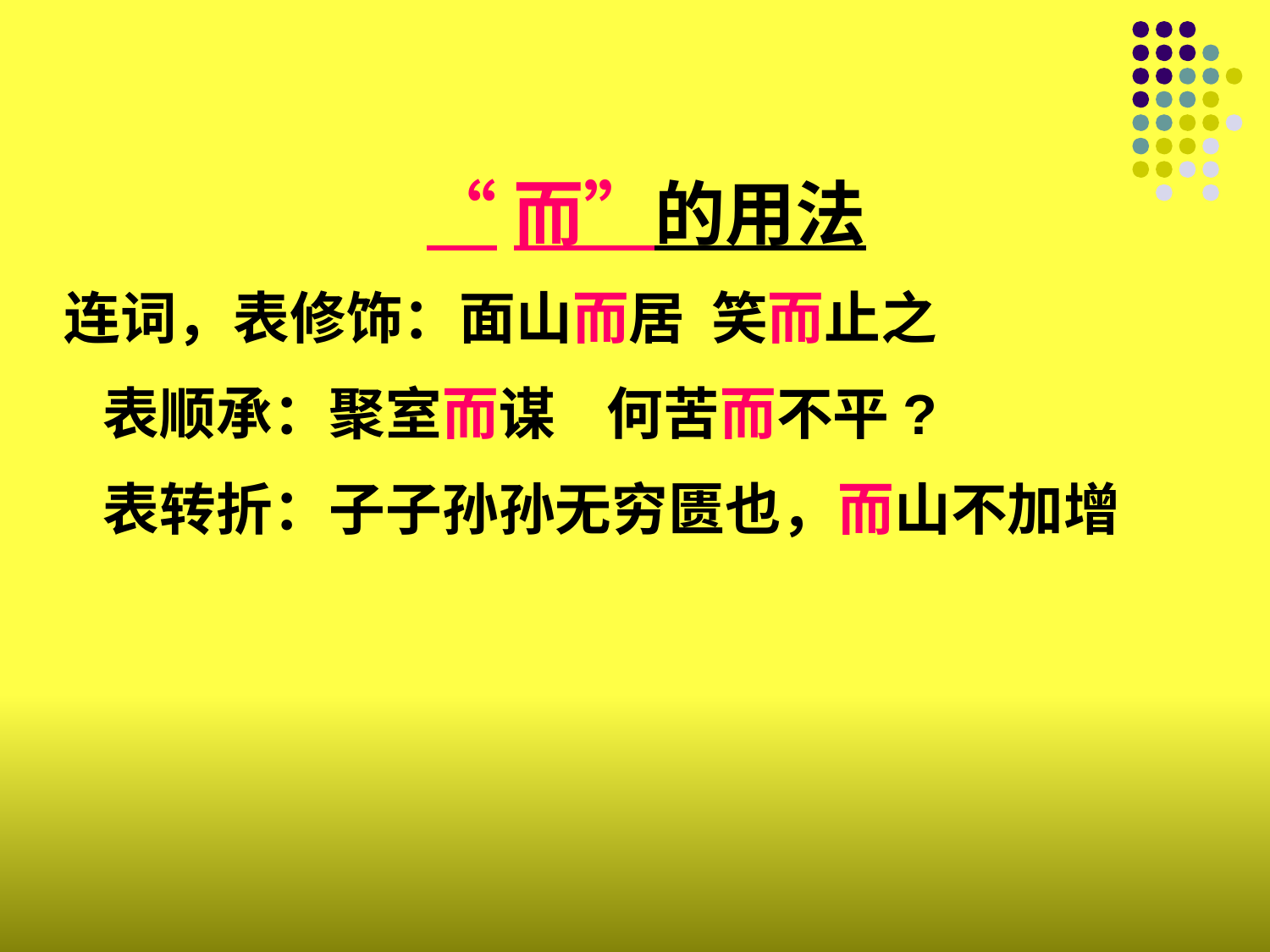

“而”的用法
连词，表修饰：面山而居  笑而止之
  表顺承：聚室而谋    何苦而不平?
  表转折：子子孙孙无穷匮也，而山不加增